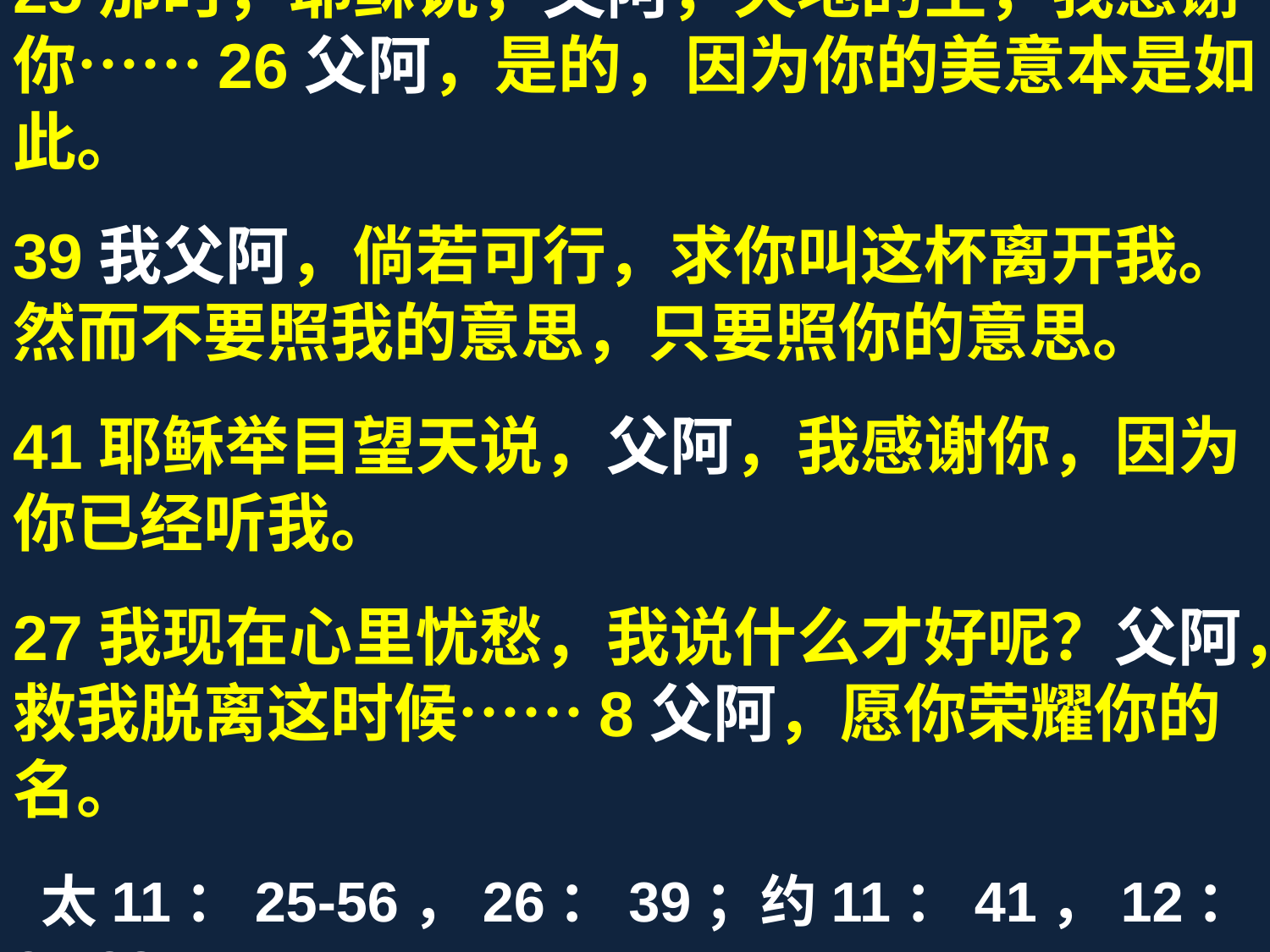

25那时，耶稣说，父阿，天地的主，我感谢你……26父阿，是的，因为你的美意本是如此。
39我父阿，倘若可行，求你叫这杯离开我。然而不要照我的意思，只要照你的意思。
41耶稣举目望天说，父阿，我感谢你，因为你已经听我。
27我现在心里忧愁，我说什么才好呢？父阿，救我脱离这时候……8父阿，愿你荣耀你的名。
  太11：25-56，26：39；约11：41，12：27-28